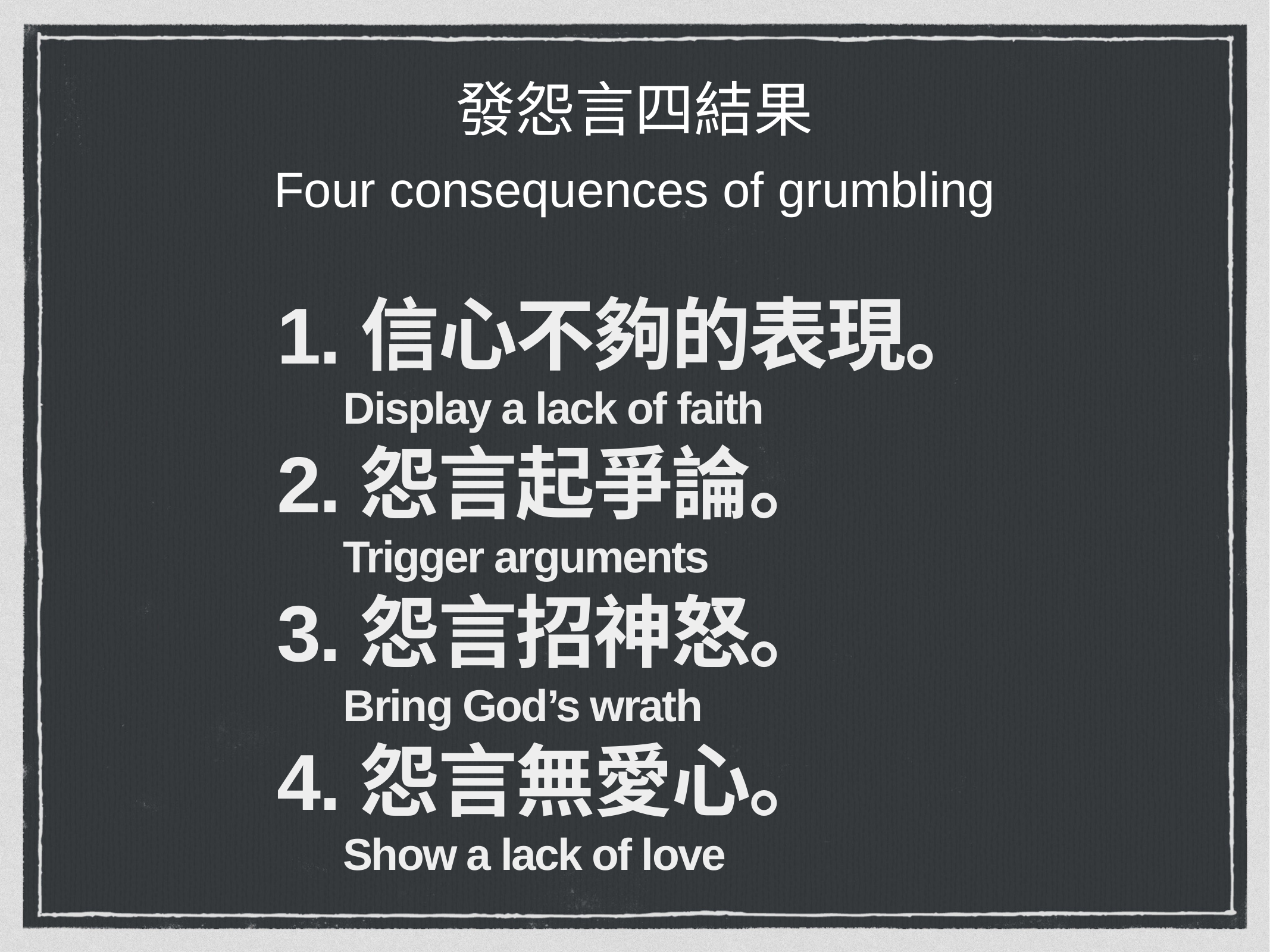

發怨言四結果
Four consequences of grumbling
1.信心不夠的表現。
      Display a lack of faith
2.怨言起爭論。
      Trigger arguments
3.怨言招神怒。
      Bring God’s wrath
4.怨言無愛心。
      Show a lack of love